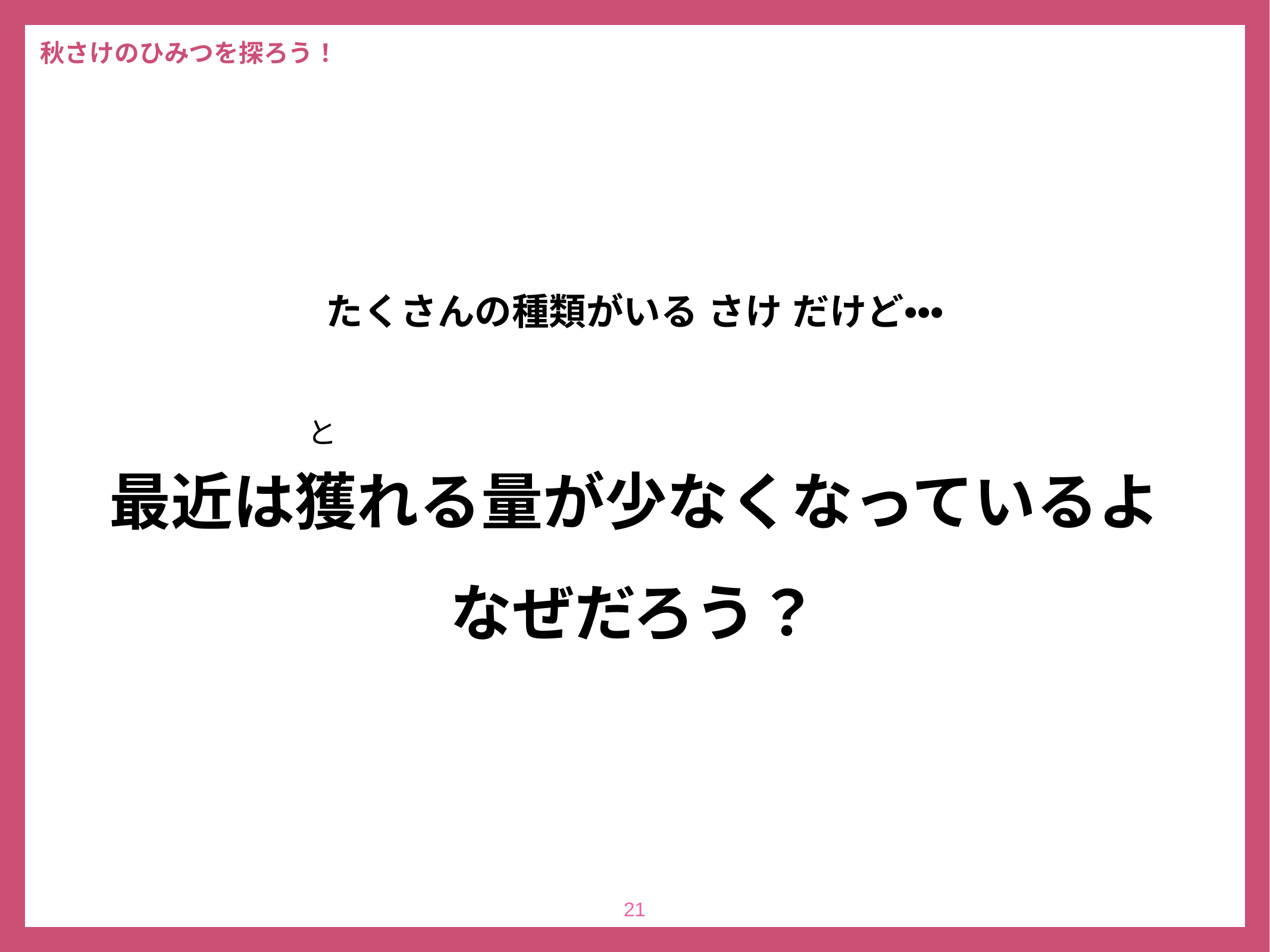

たくさんの種類がいる さけ だけど•••
と
最近は獲れる量が少なくなっているよ
なぜだろう？
21